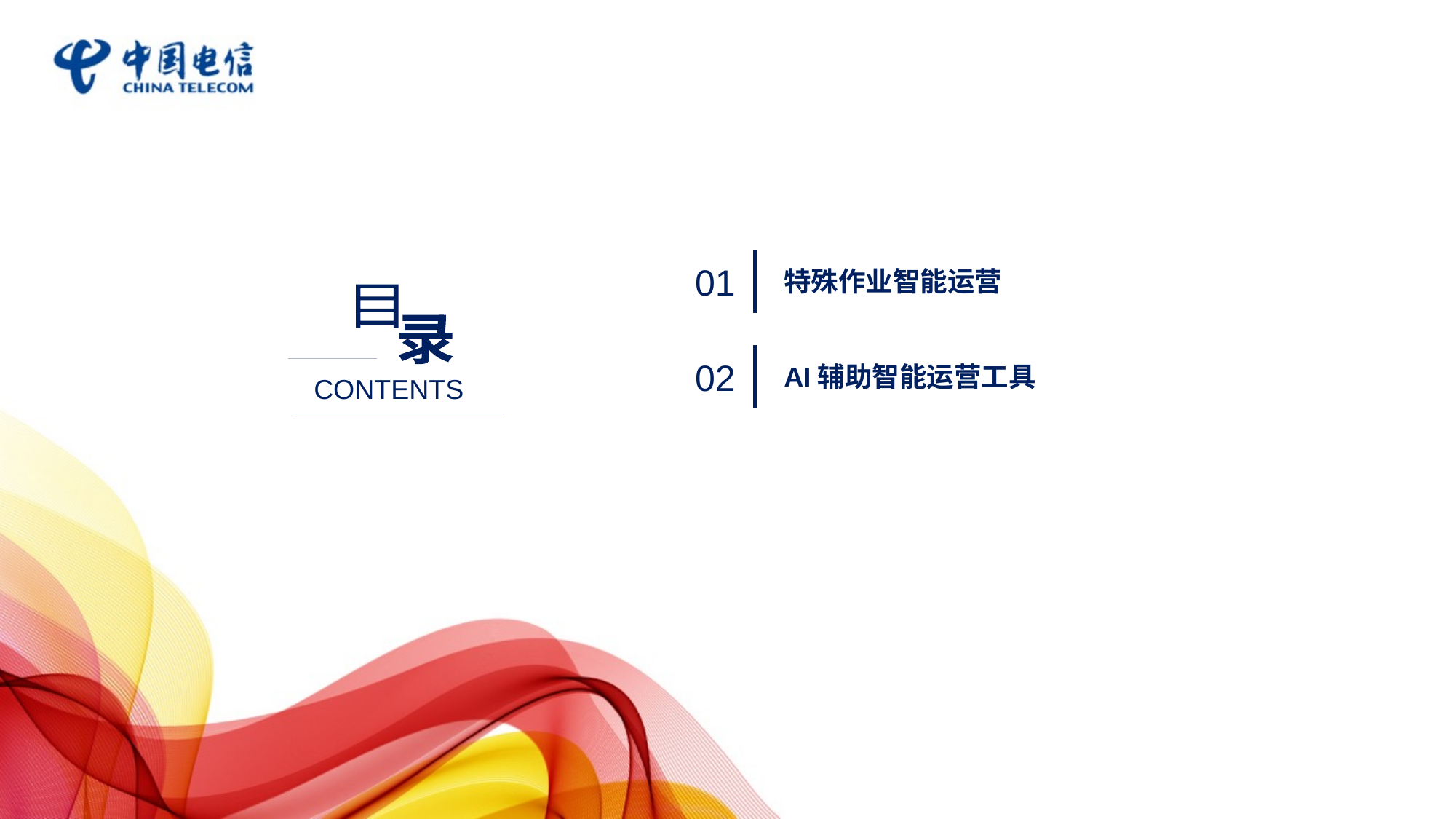

01
特殊作业智能运营
目
录
CONTENTS
02
AI辅助智能运营工具